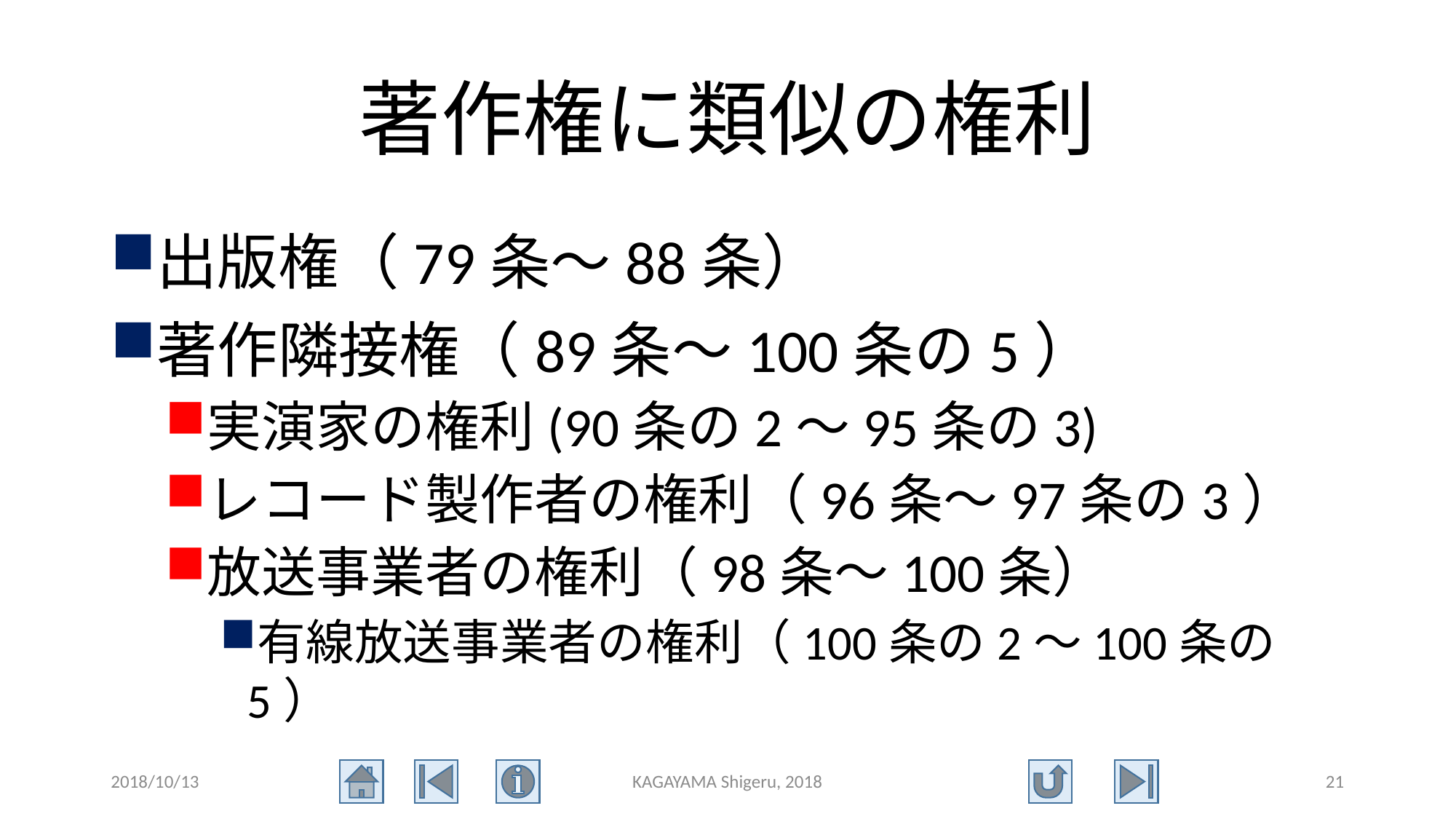

# 著作権に類似の権利
出版権（79条～88条）
著作隣接権（89条～100条の5）
実演家の権利(90条の2～95条の3)
レコード製作者の権利（96条～97条の3）
放送事業者の権利（98条～100条）
有線放送事業者の権利（100条の2～100条の5）
2018/10/13
KAGAYAMA Shigeru, 2018
21